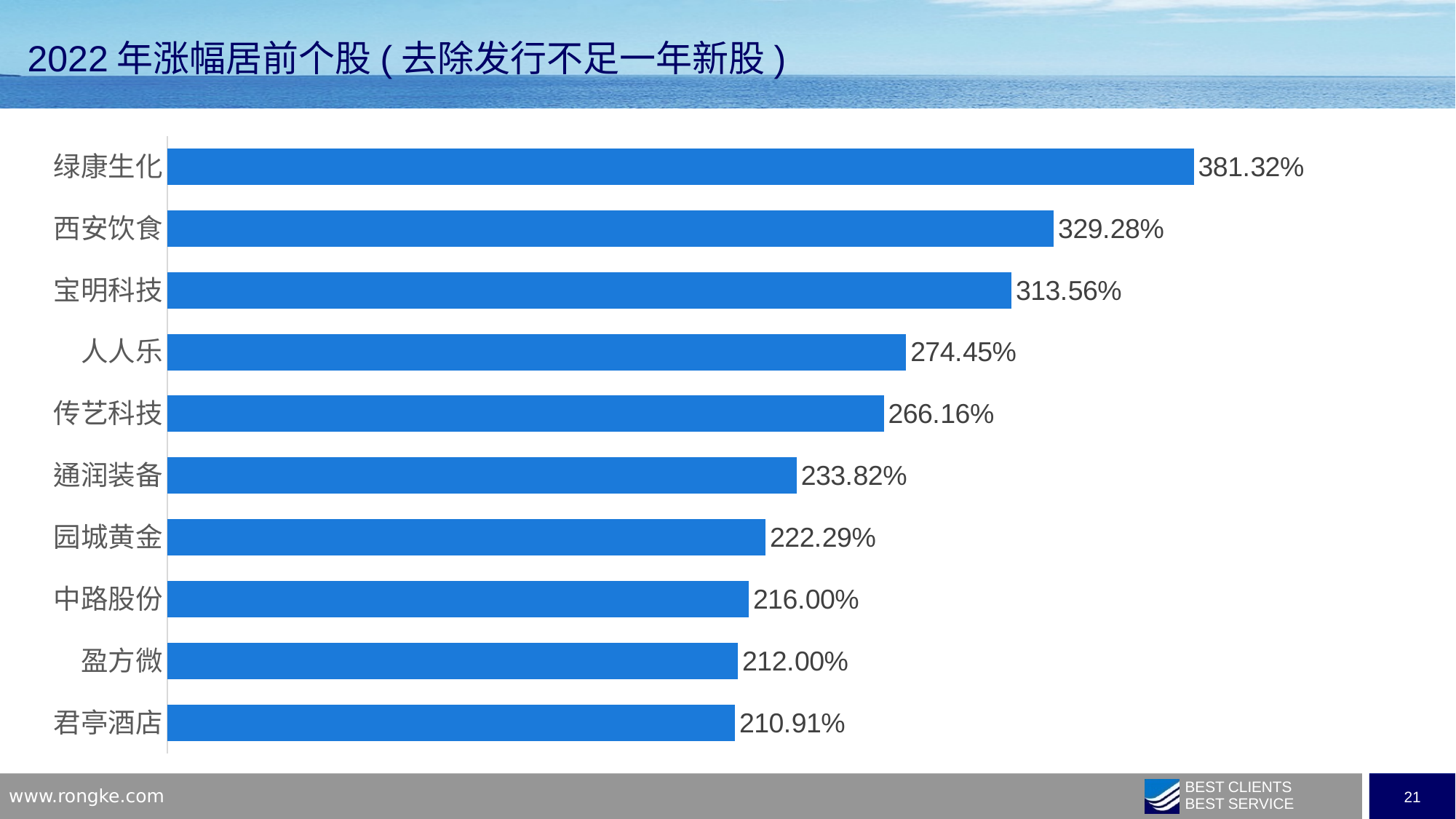

2022年涨幅居前个股(去除发行不足一年新股)

### Chart

| Category | 月涨跌幅 |
|---|---|
| 绿康生化 | 3.8132369999999995 |
| 西安饮食 | 3.292804 |
| 宝明科技 | 3.135618 |
| 人人乐 | 2.744511 |
| 传艺科技 | 2.6616000000000004 |
| 通润装备 | 2.338211 |
| 园城黄金 | 2.22293 |
| 中路股份 | 2.159972 |
| 盈方微 | 2.12 |
| 君亭酒店 | 2.109107 |